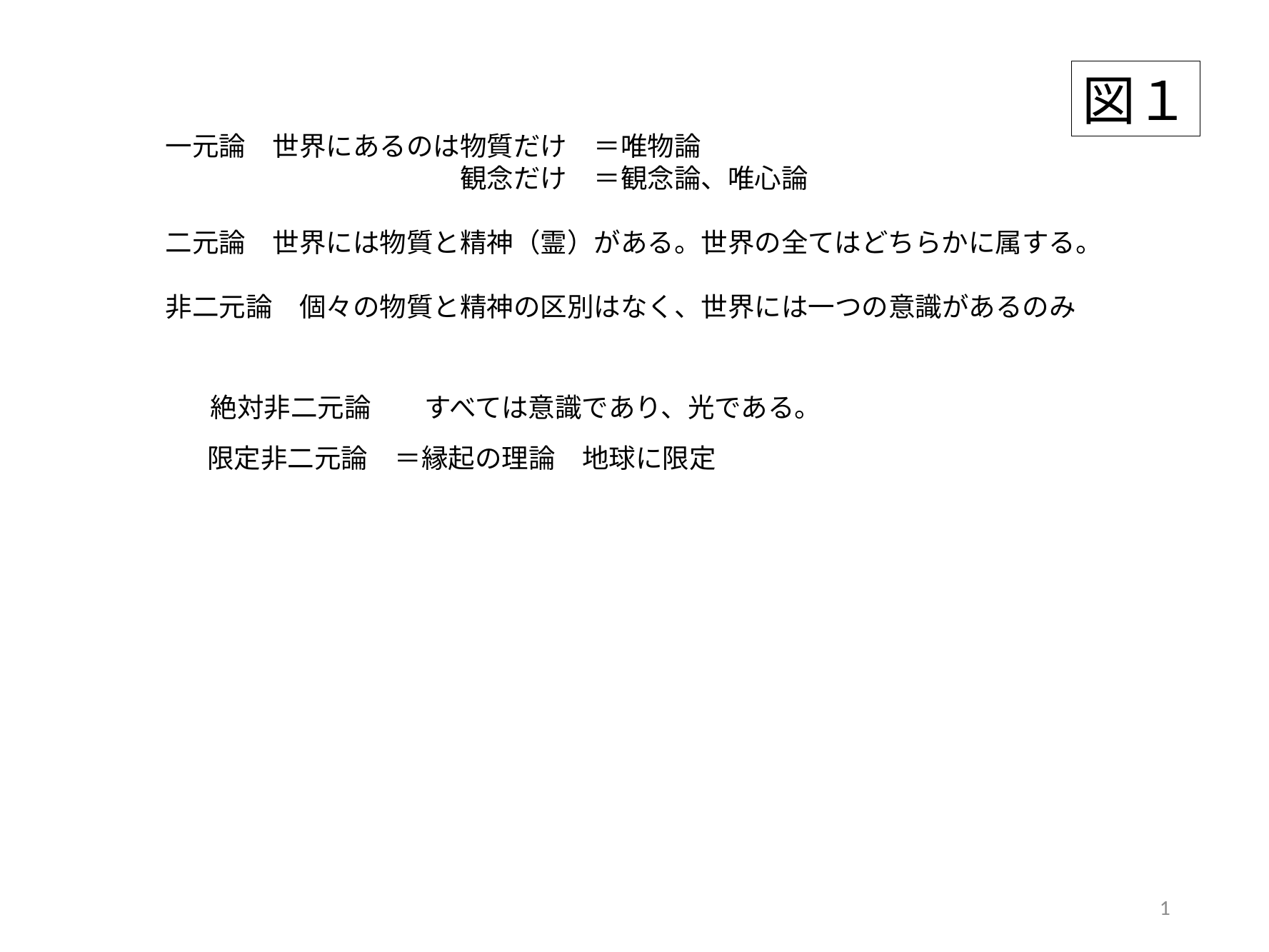

図１
一元論　世界にあるのは物質だけ　＝唯物論
　　　　　　　　　　　観念だけ　＝観念論、唯心論

二元論　世界には物質と精神（霊）がある。世界の全てはどちらかに属する。

非二元論　個々の物質と精神の区別はなく、世界には一つの意識があるのみ
絶対非二元論　　すべては意識であり、光である。
限定非二元論　＝縁起の理論　地球に限定
1